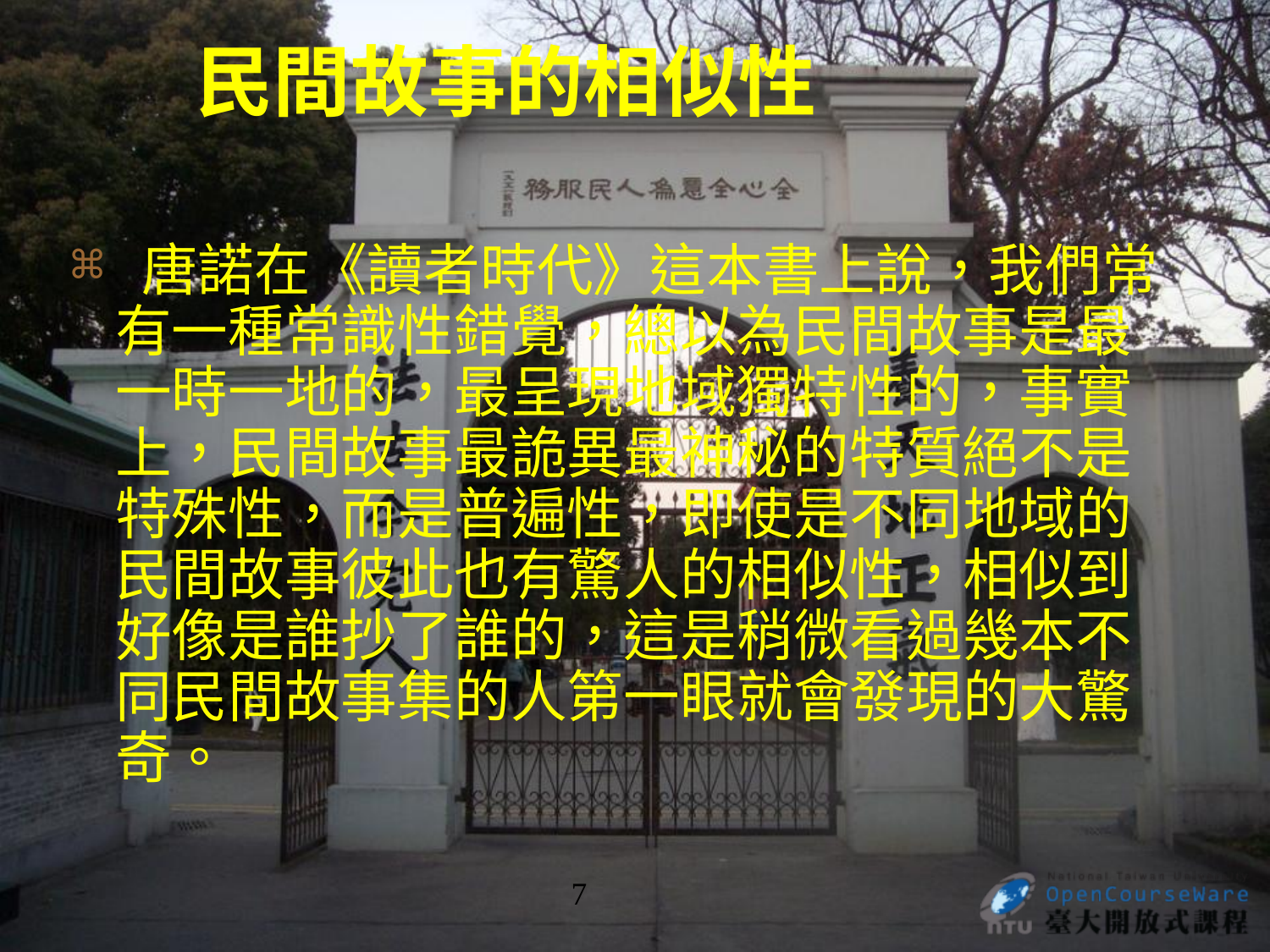

# 民間故事的相似性
 唐諾在《讀者時代》這本書上說，我們常有一種常識性錯覺，總以為民間故事是最一時一地的，最呈現地域獨特性的，事實上，民間故事最詭異最神秘的特質絕不是特殊性，而是普遍性，即使是不同地域的民間故事彼此也有驚人的相似性，相似到好像是誰抄了誰的，這是稍微看過幾本不同民間故事集的人第一眼就會發現的大驚奇。
7